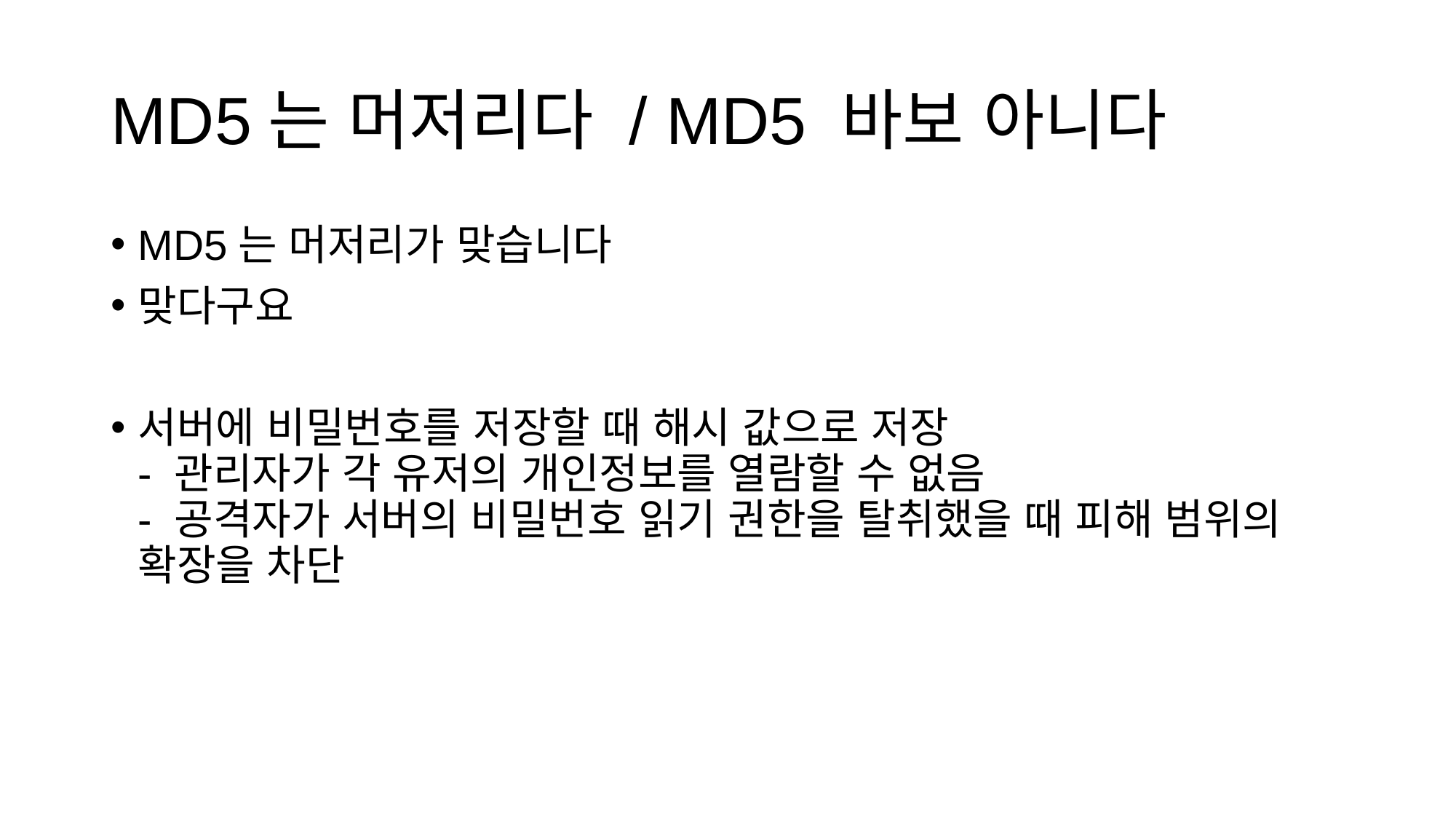

# MD5는 머저리다 / MD5 바보 아니다
MD5는 머저리가 맞습니다
맞다구요

서버에 비밀번호를 저장할 때 해시 값으로 저장
- 관리자가 각 유저의 개인정보를 열람할 수 없음
- 공격자가 서버의 비밀번호 읽기 권한을 탈취했을 때 피해 범위의 확장을 차단